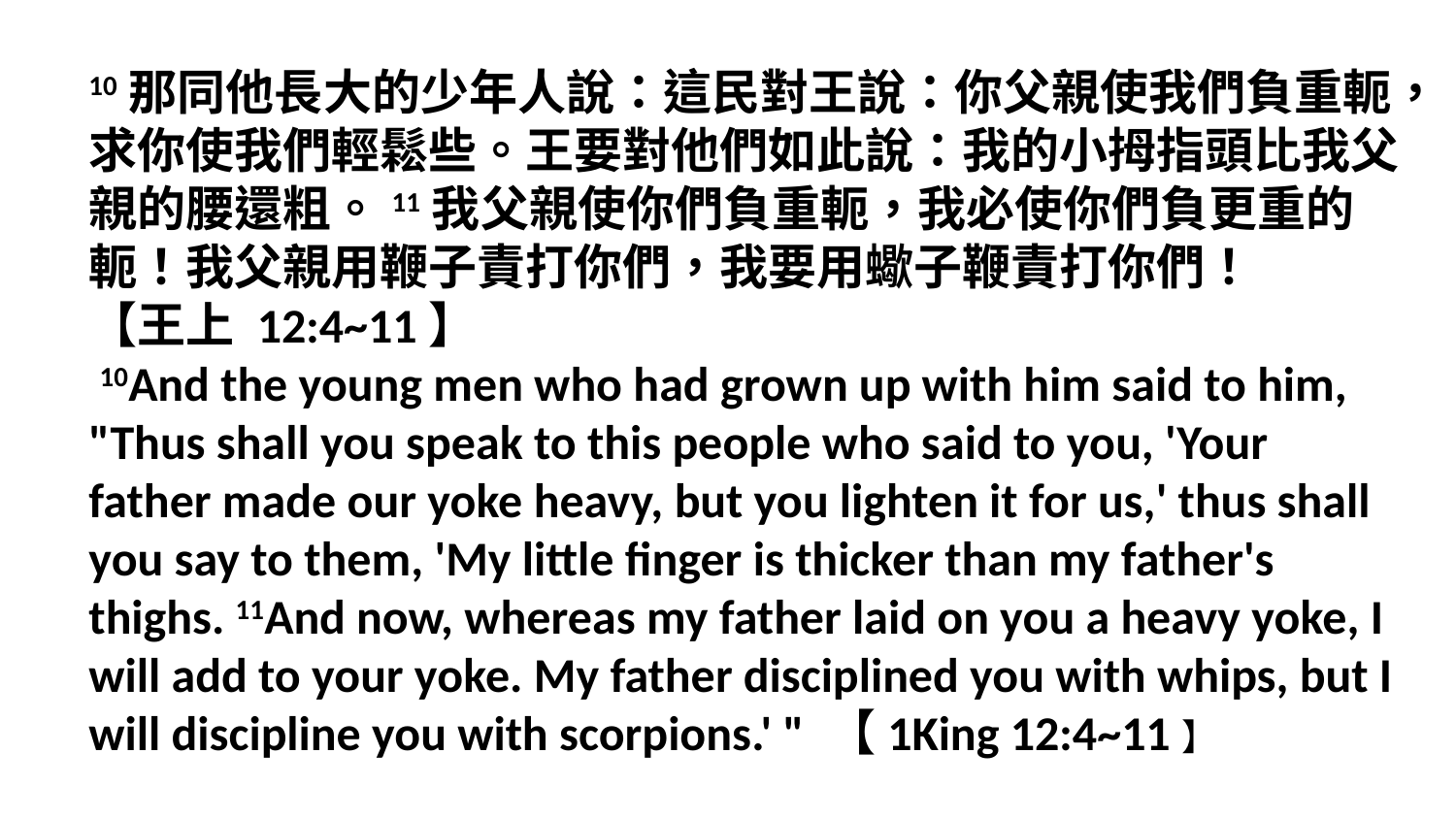

10那同他長大的少年人說：這民對王說：你父親使我們負重軛，求你使我們輕鬆些。王要對他們如此說：我的小拇指頭比我父親的腰還粗。11我父親使你們負重軛，我必使你們負更重的軛！我父親用鞭子責打你們，我要用蠍子鞭責打你們！
【王上 12:4~11】
 10And the young men who had grown up with him said to him, "Thus shall you speak to this people who said to you, 'Your father made our yoke heavy, but you lighten it for us,' thus shall you say to them, 'My little finger is thicker than my father's thighs. 11And now, whereas my father laid on you a heavy yoke, I will add to your yoke. My father disciplined you with whips, but I will discipline you with scorpions.' " 【1King 12:4~11】